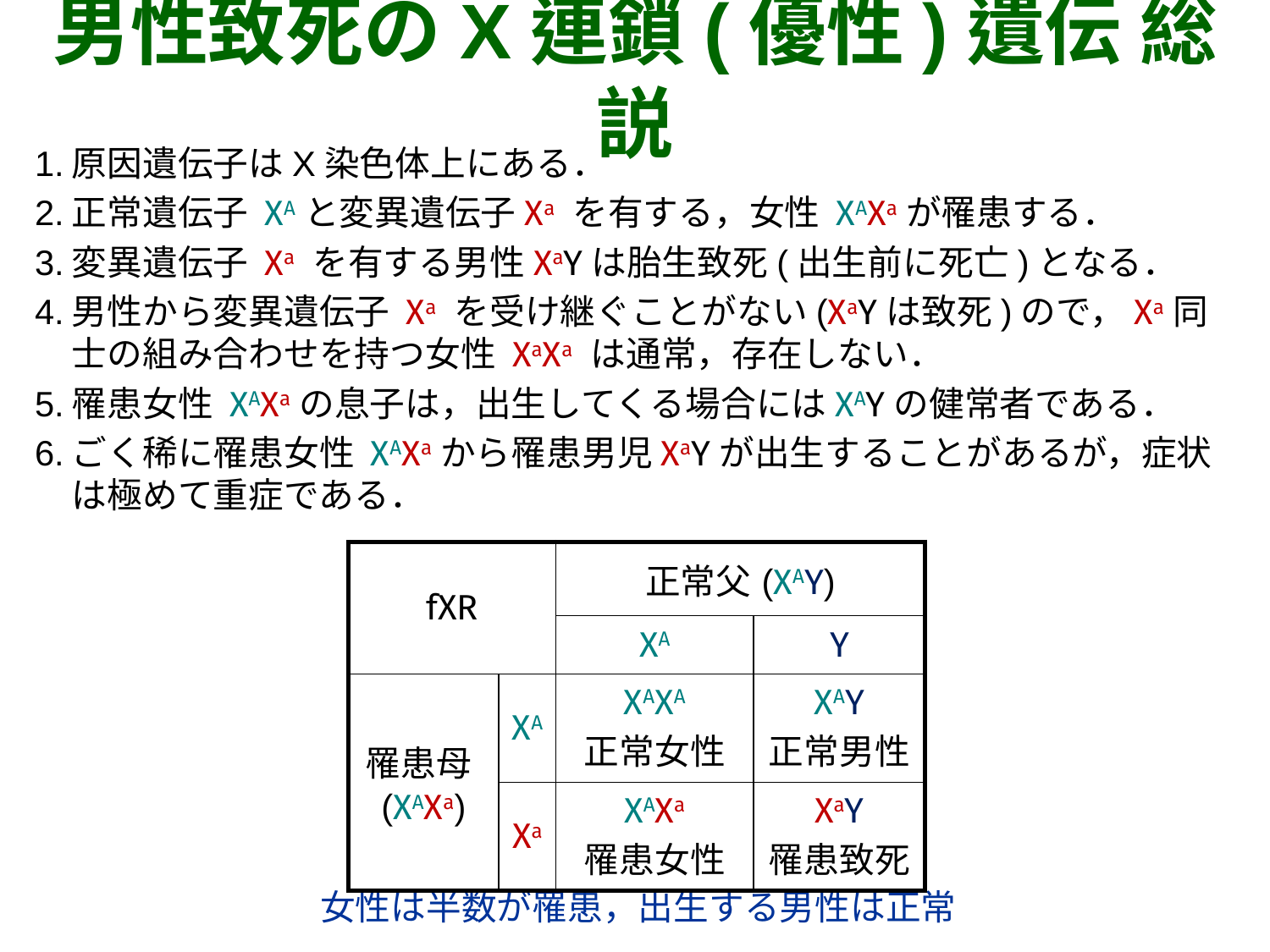

男性致死のX連鎖(優性)遺伝 総説

原因遺伝子はX染色体上にある．
正常遺伝子 XAと変異遺伝子Xa を有する，女性 XAXaが罹患する．
変異遺伝子 Xa を有する男性XaYは胎生致死(出生前に死亡)となる．
男性から変異遺伝子 Xa を受け継ぐことがない(XaYは致死)ので，Xa同士の組み合わせを持つ女性 XaXa は通常，存在しない．
罹患女性 XAXaの息子は，出生してくる場合にはXAYの健常者である．
ごく稀に罹患女性 XAXaから罹患男児XaYが出生することがあるが，症状は極めて重症である．
| fXR |  | 正常父(XAY) |  |
| --- | --- | --- | --- |
|  |  | XA | Y |
| 罹患母(XAXa) | XA | XAXA 正常女性 | XAY 正常男性 |
|  | Xa | XAXa 罹患女性 | XaY 罹患致死 |
女性は半数が罹患，出生する男性は正常